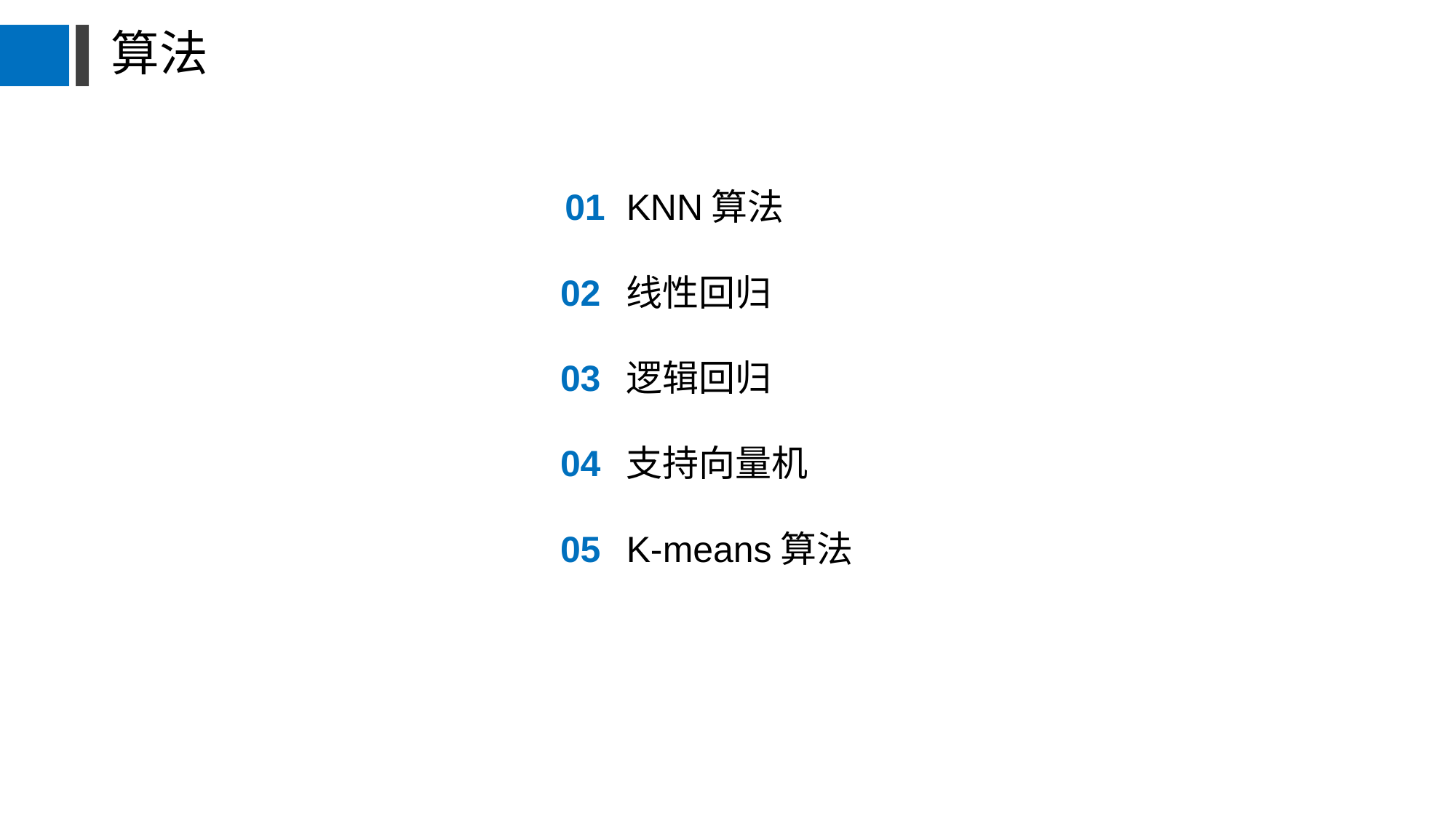

# 算法
 01
KNN算法
02
线性回归
03
逻辑回归
04
支持向量机
05
K-means算法